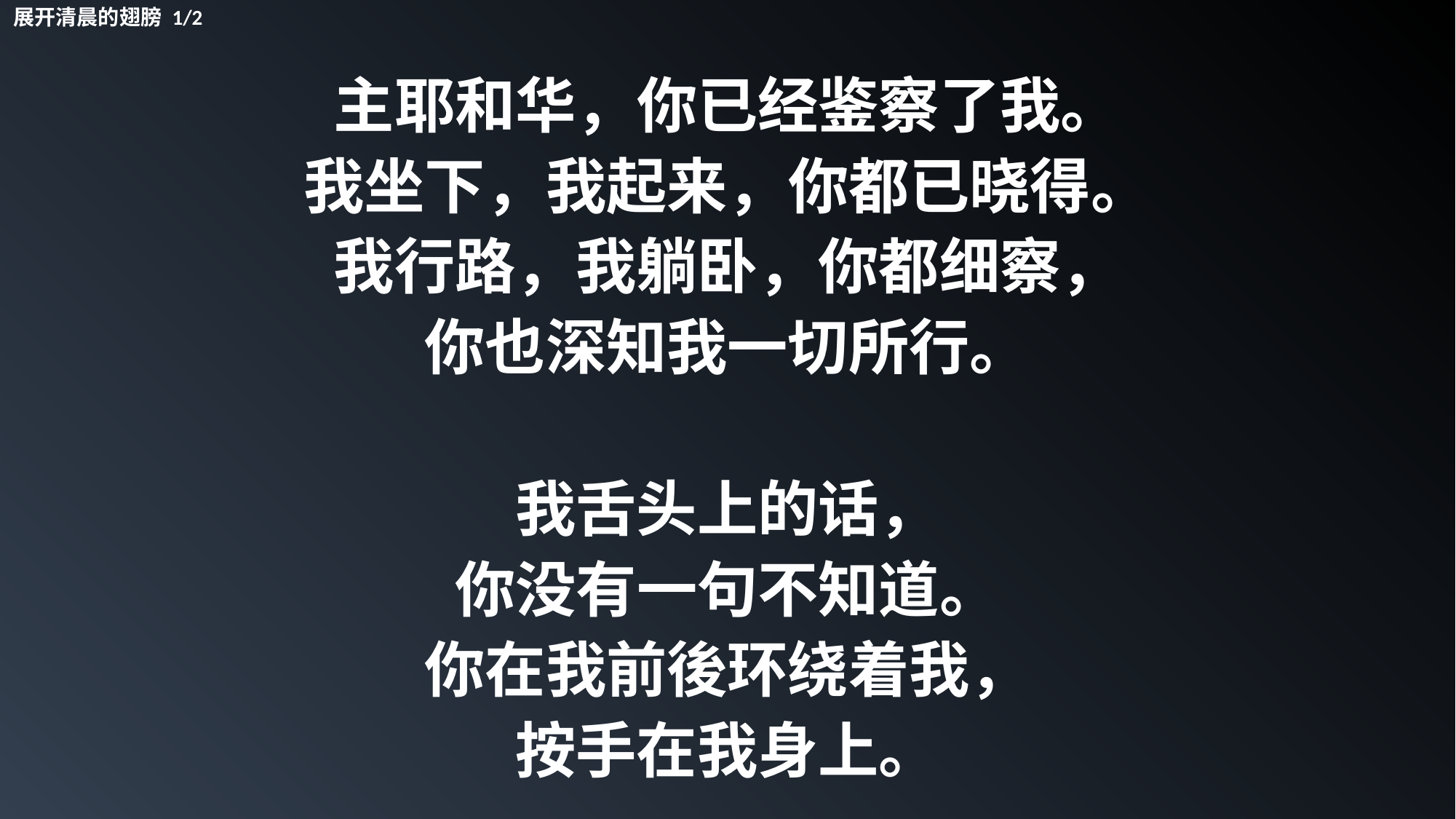

展开清晨的翅膀 1/2
主耶和华，你已经鉴察了我。
我坐下，我起来，你都已晓得。
我行路，我躺卧，你都细察，
你也深知我一切所行。

我舌头上的话，
你没有一句不知道。
你在我前後环绕着我，
按手在我身上。